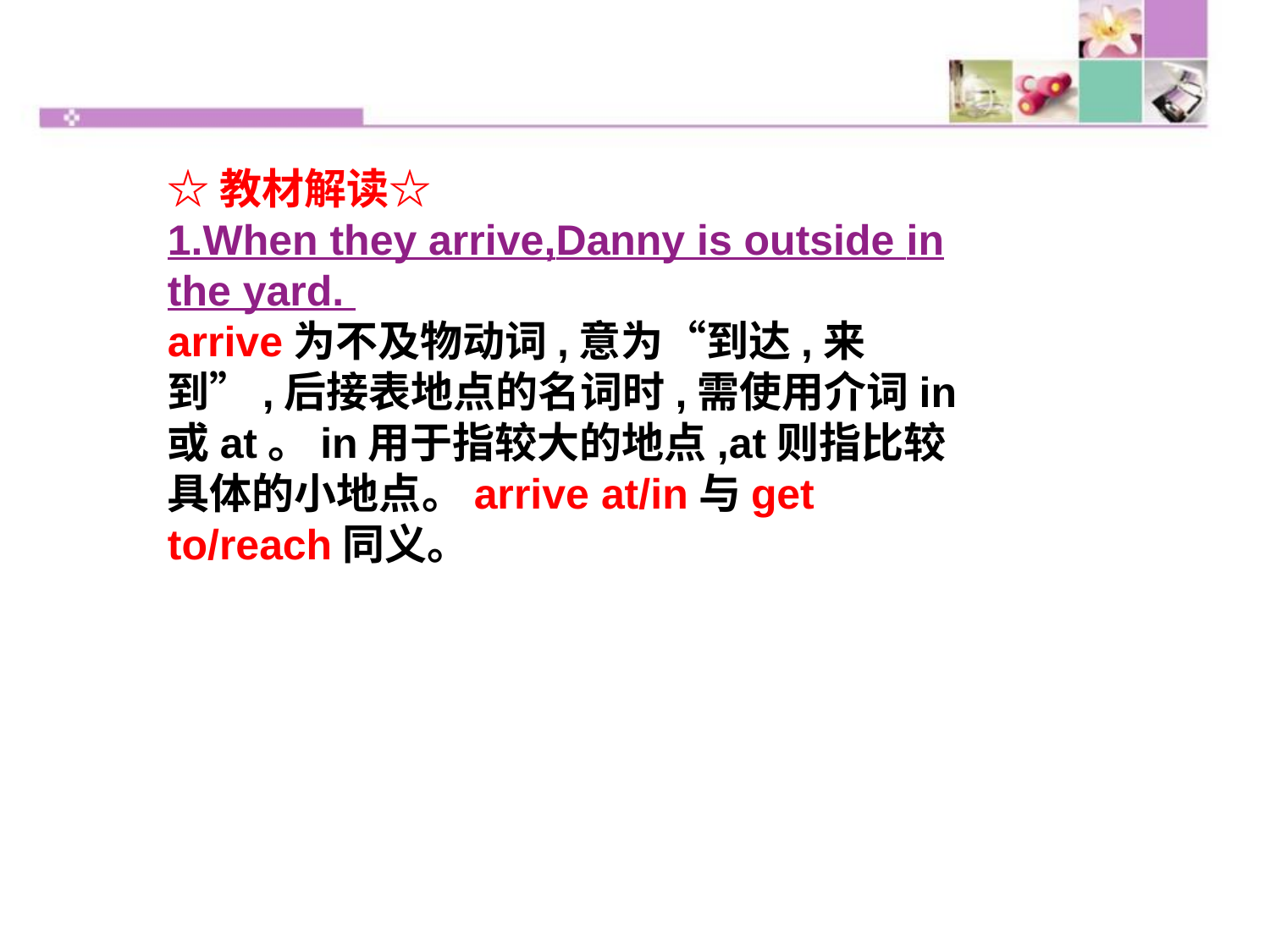

☆教材解读☆
1.When they arrive,Danny is outside in the yard.
arrive为不及物动词,意为“到达,来到”,后接表地点的名词时,需使用介词in或at。in用于指较大的地点,at则指比较具体的小地点。arrive at/in与get to/reach同义。